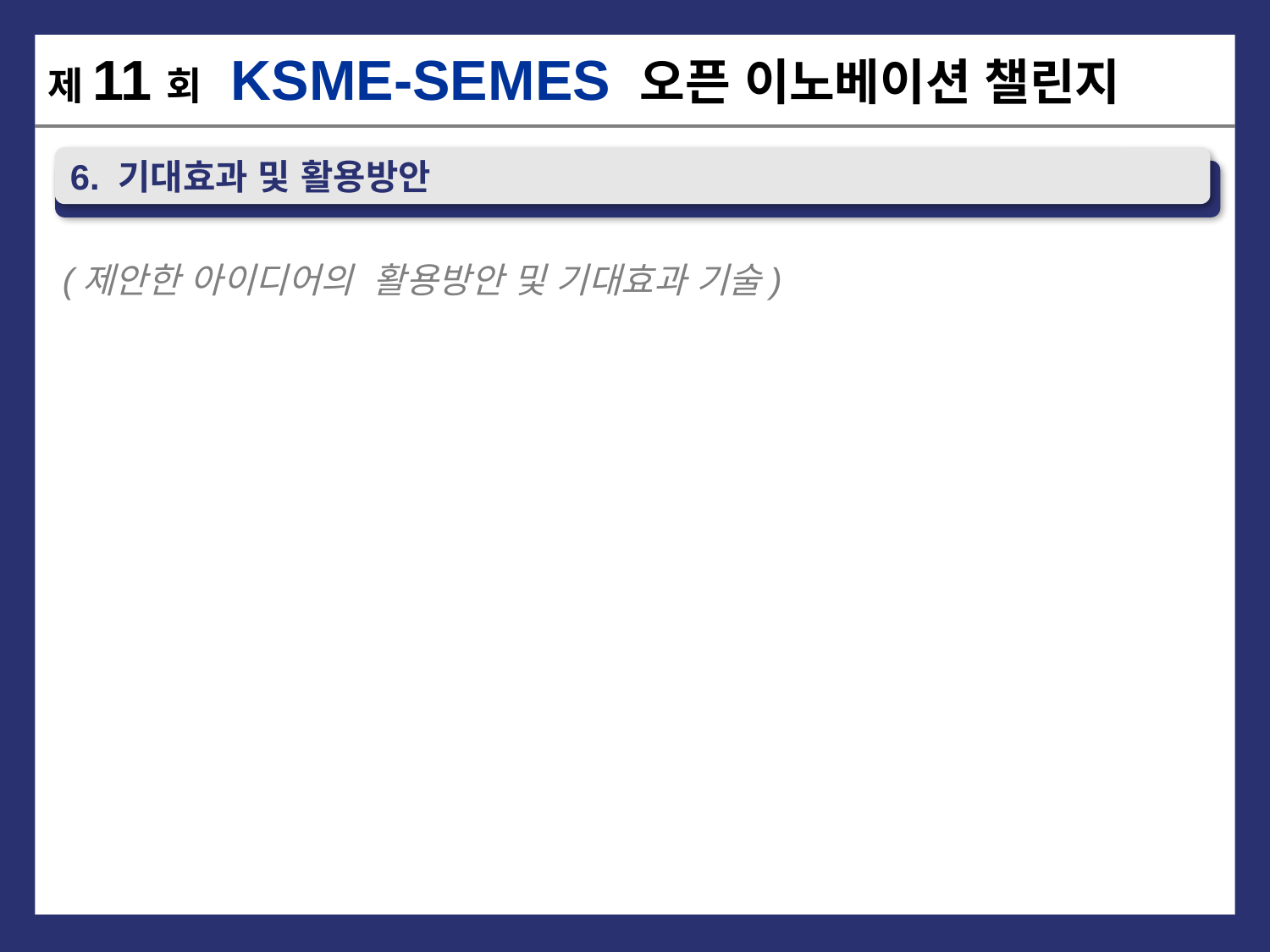

제11회 KSME-SEMES 오픈 이노베이션 챌린지
6. 기대효과 및 활용방안

(제안한 아이디어의  활용방안 및 기대효과 기술)

8